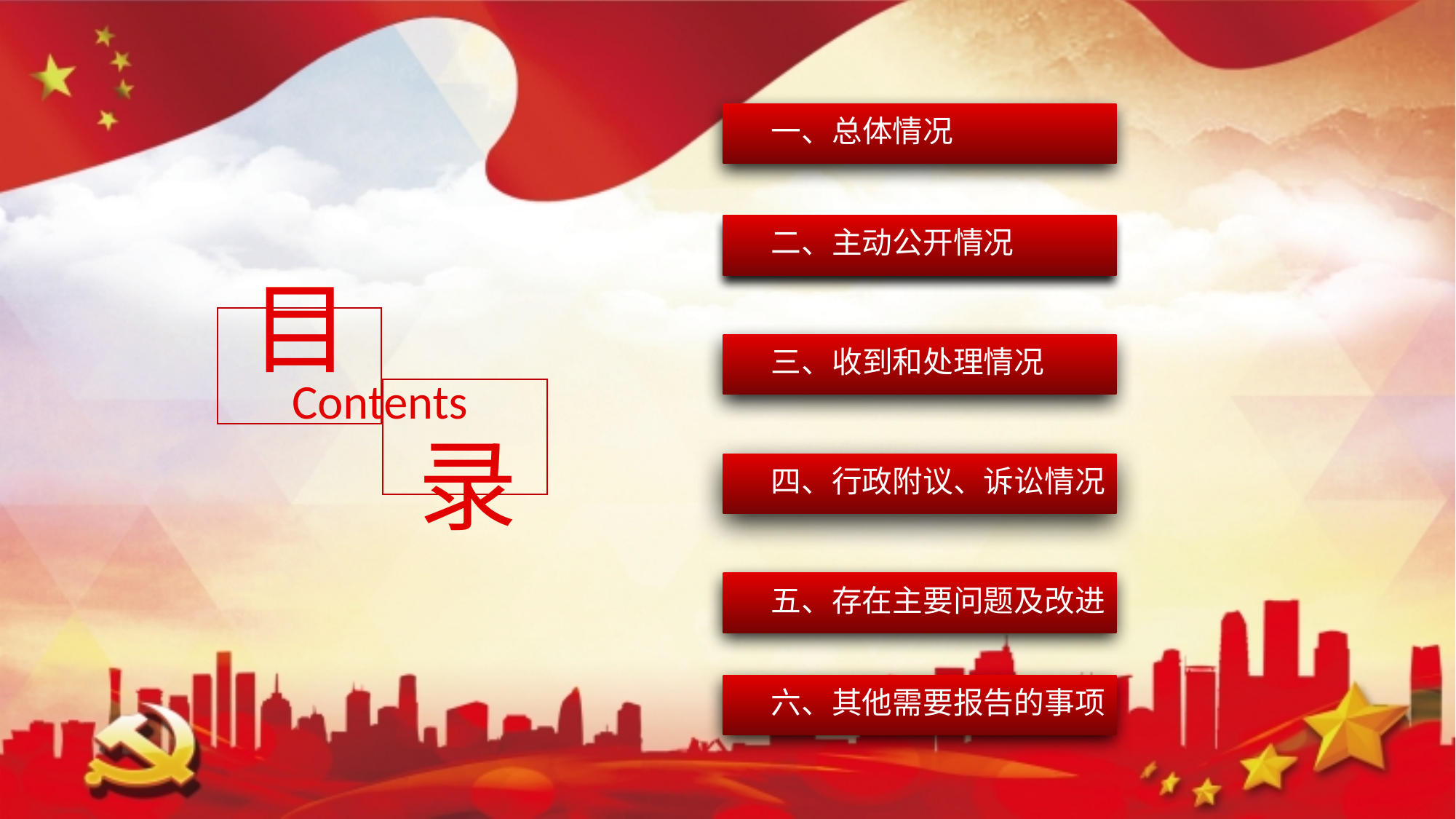

一、总体情况

二、主动公开情况
目

三、收到和处理情况
Contents

录

四、行政附议、诉讼情况

五、存在主要问题及改进

六、其他需要报告的事项